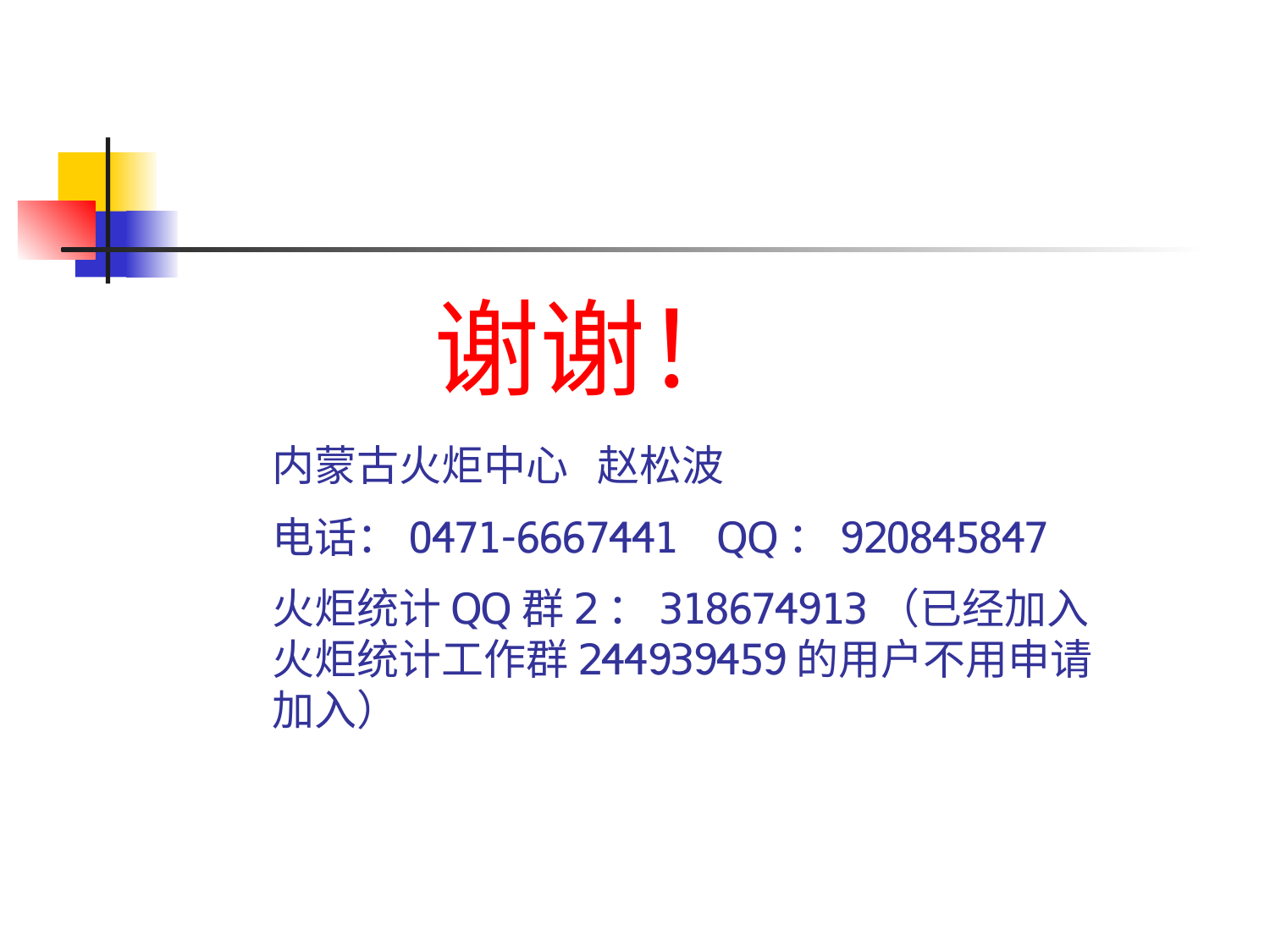

谢谢！
内蒙古火炬中心   赵松波
电话：0471-6667441   QQ：920845847
火炬统计QQ群2：318674913（已经加入火炬统计工作群244939459的用户不用申请加入）